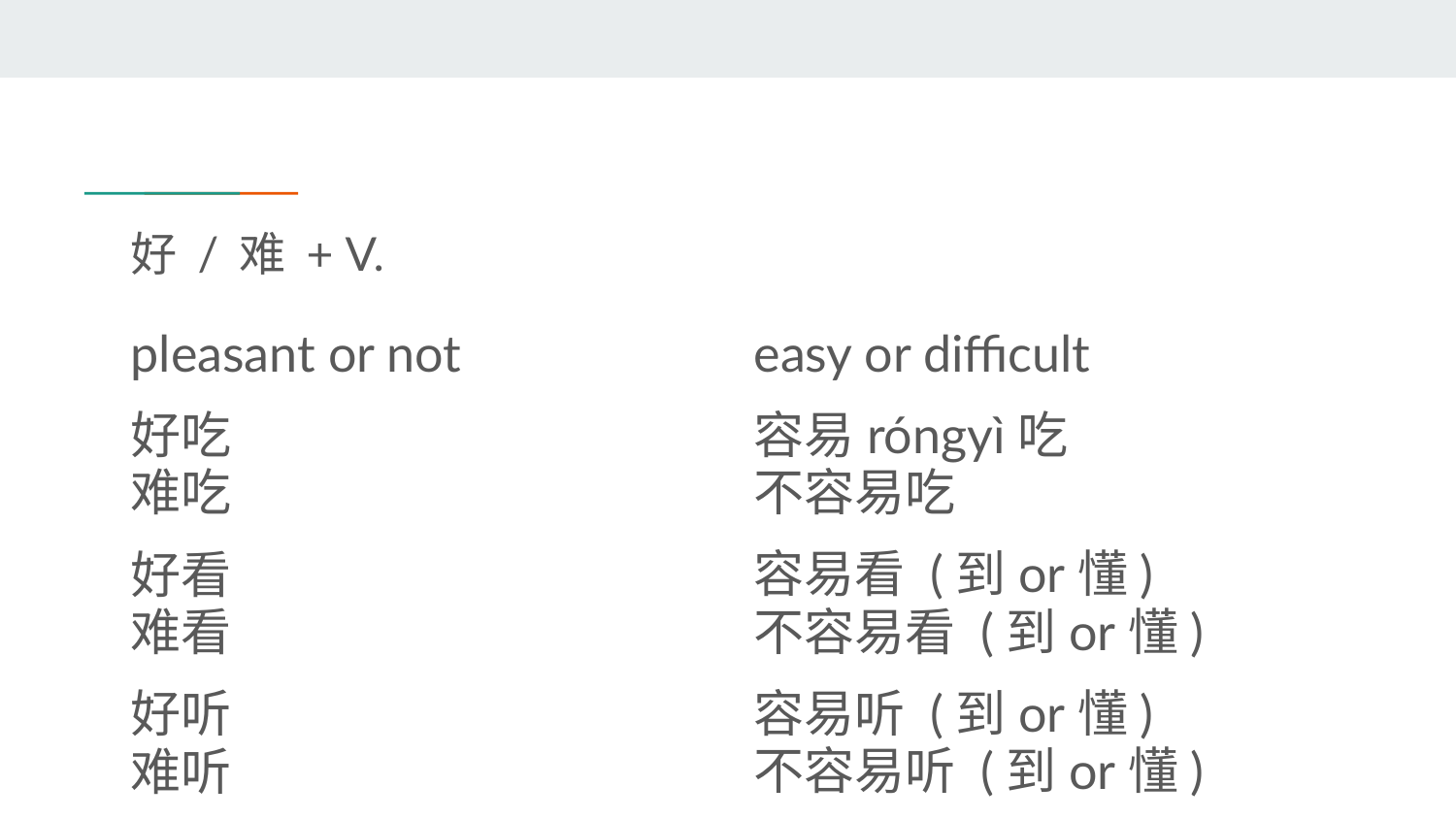

# 好 / 难 + V.

pleasant or not
好吃
难吃
好看
难看
好听
难听

easy or difficult
容易róngyì吃
不容易吃
容易看 (到or懂)
不容易看 (到or懂)
容易听 (到or懂)
不容易听 (到or懂)